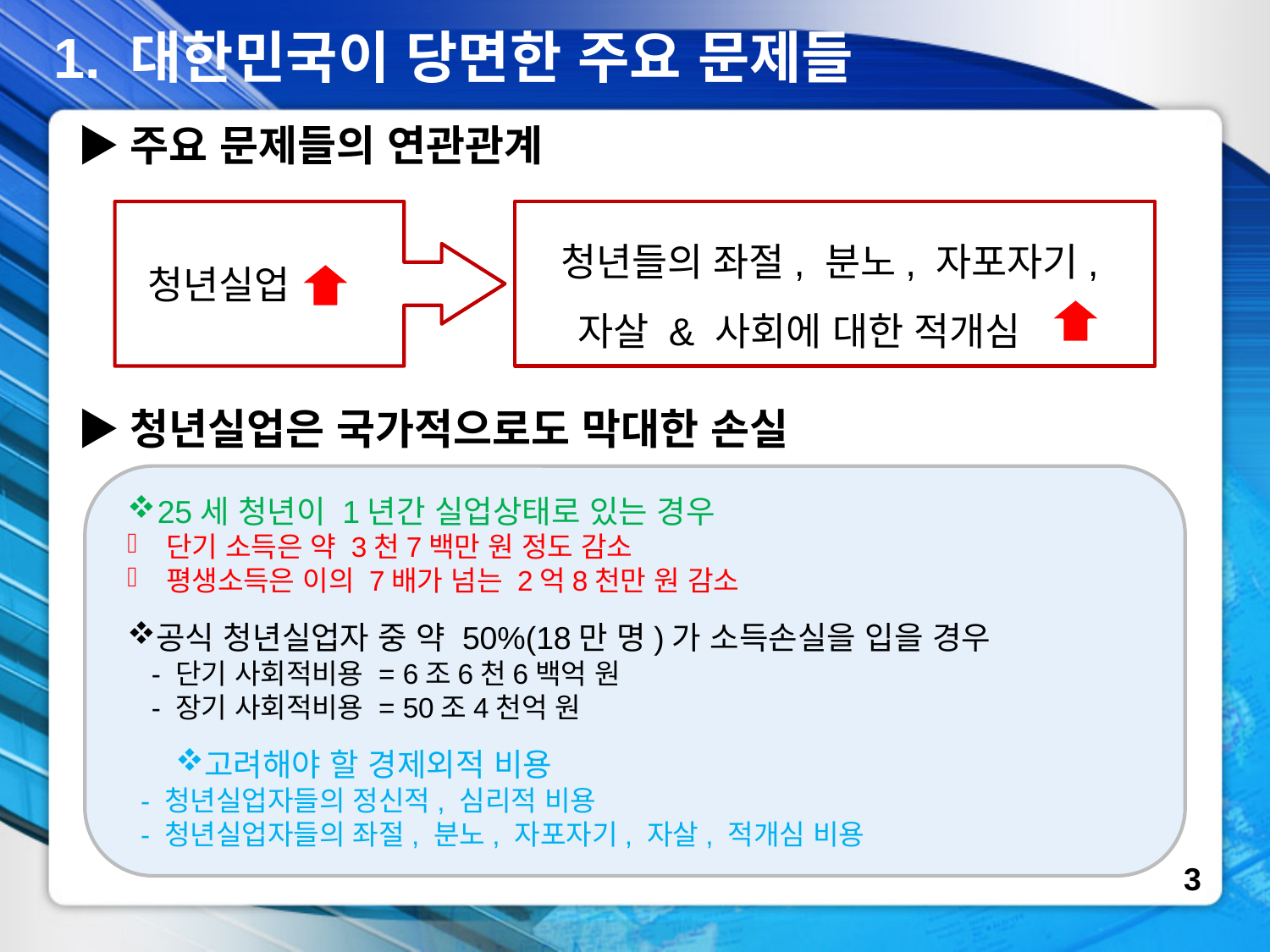

1. 대한민국이 당면한 주요 문제들
▶주요 문제들의 연관관계
청년들의 좌절, 분노, 자포자기,
자살 & 사회에 대한 적개심
 청년실업

▶청년실업은 국가적으로도 막대한 손실

25세 청년이 1년간 실업상태로 있는 경우
 단기 소득은 약 3천7백만 원 정도 감소
 평생소득은 이의 7배가 넘는 2억8천만 원 감소

공식 청년실업자 중 약 50%(18만 명)가 소득손실을 입을 경우
- 단기 사회적비용 = 6조6천6백억 원
- 장기 사회적비용 = 50조4천억 원

고려해야 할 경제외적 비용
- 청년실업자들의 정신적, 심리적 비용
- 청년실업자들의 좌절, 분노, 자포자기, 자살, 적개심 비용
3